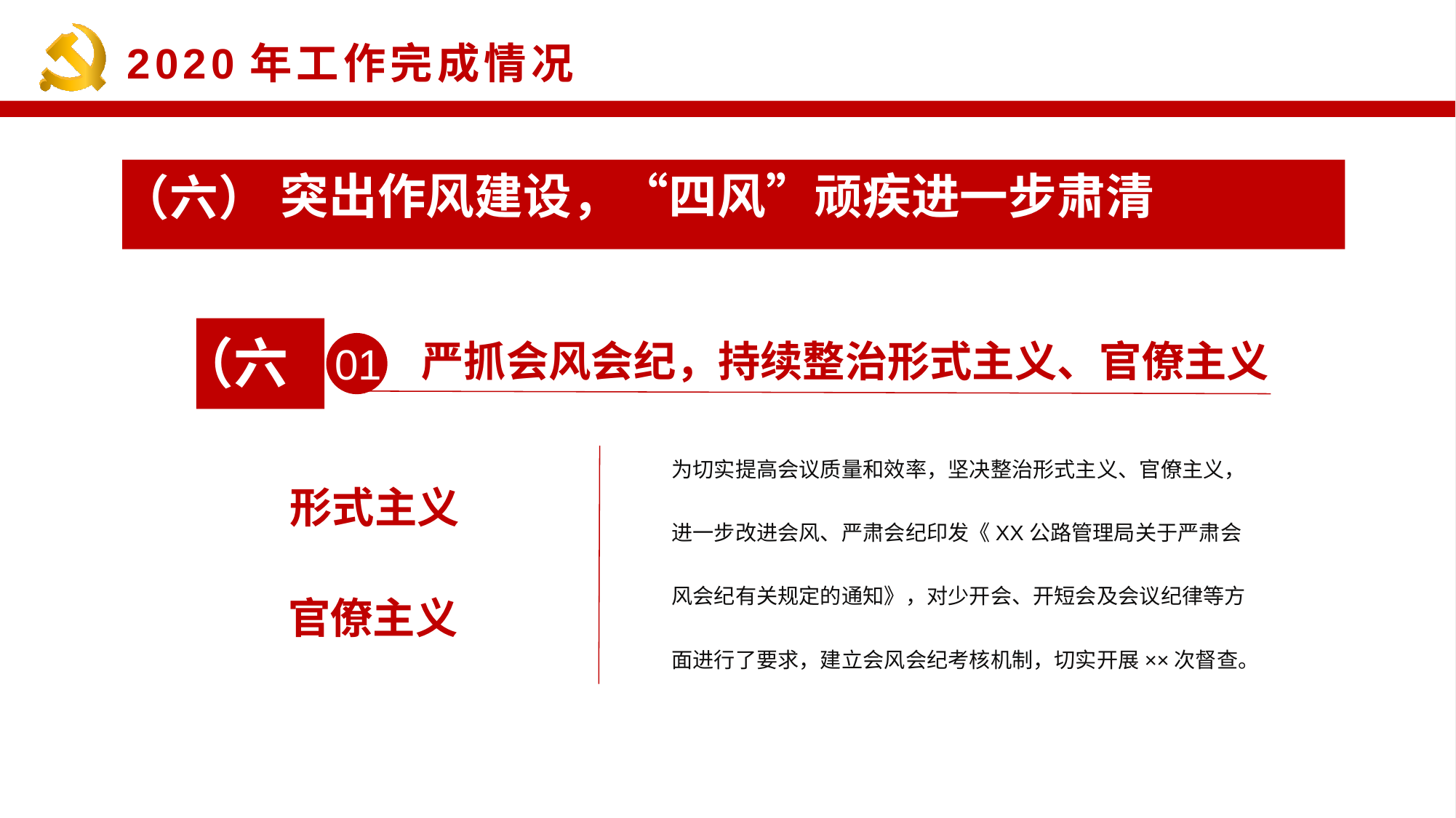

（六）
突出作风建设，“四风”顽疾进一步肃清

（六）
01

严抓会风会纪，持续整治形式主义、官僚主义
为切实提高会议质量和效率，坚决整治形式主义、官僚主义，进一步改进会风、严肃会纪印发《XX公路管理局关于严肃会风会纪有关规定的通知》，对少开会、开短会及会议纪律等方面进行了要求，建立会风会纪考核机制，切实开展××次督查。
形式主义
官僚主义